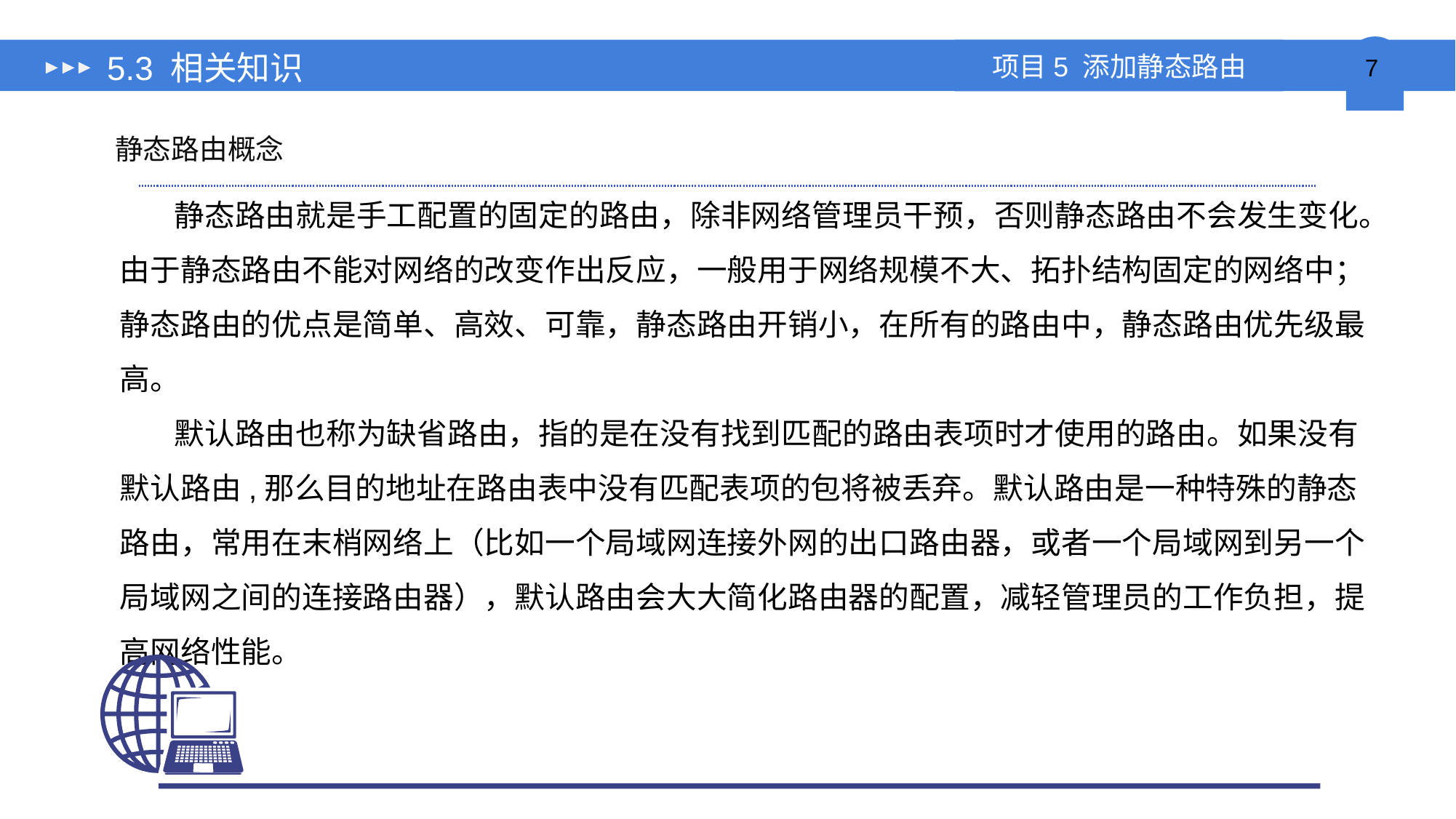

# 5.3 相关知识
静态路由概念
       静态路由就是手工配置的固定的路由，除非网络管理员干预，否则静态路由不会发生变化。由于静态路由不能对网络的改变作出反应，一般用于网络规模不大、拓扑结构固定的网络中；静态路由的优点是简单、高效、可靠，静态路由开销小，在所有的路由中，静态路由优先级最高。
       默认路由也称为缺省路由，指的是在没有找到匹配的路由表项时才使用的路由。如果没有默认路由,那么目的地址在路由表中没有匹配表项的包将被丢弃。默认路由是一种特殊的静态路由，常用在末梢网络上（比如一个局域网连接外网的出口路由器，或者一个局域网到另一个局域网之间的连接路由器），默认路由会大大简化路由器的配置，减轻管理员的工作负担，提高网络性能。